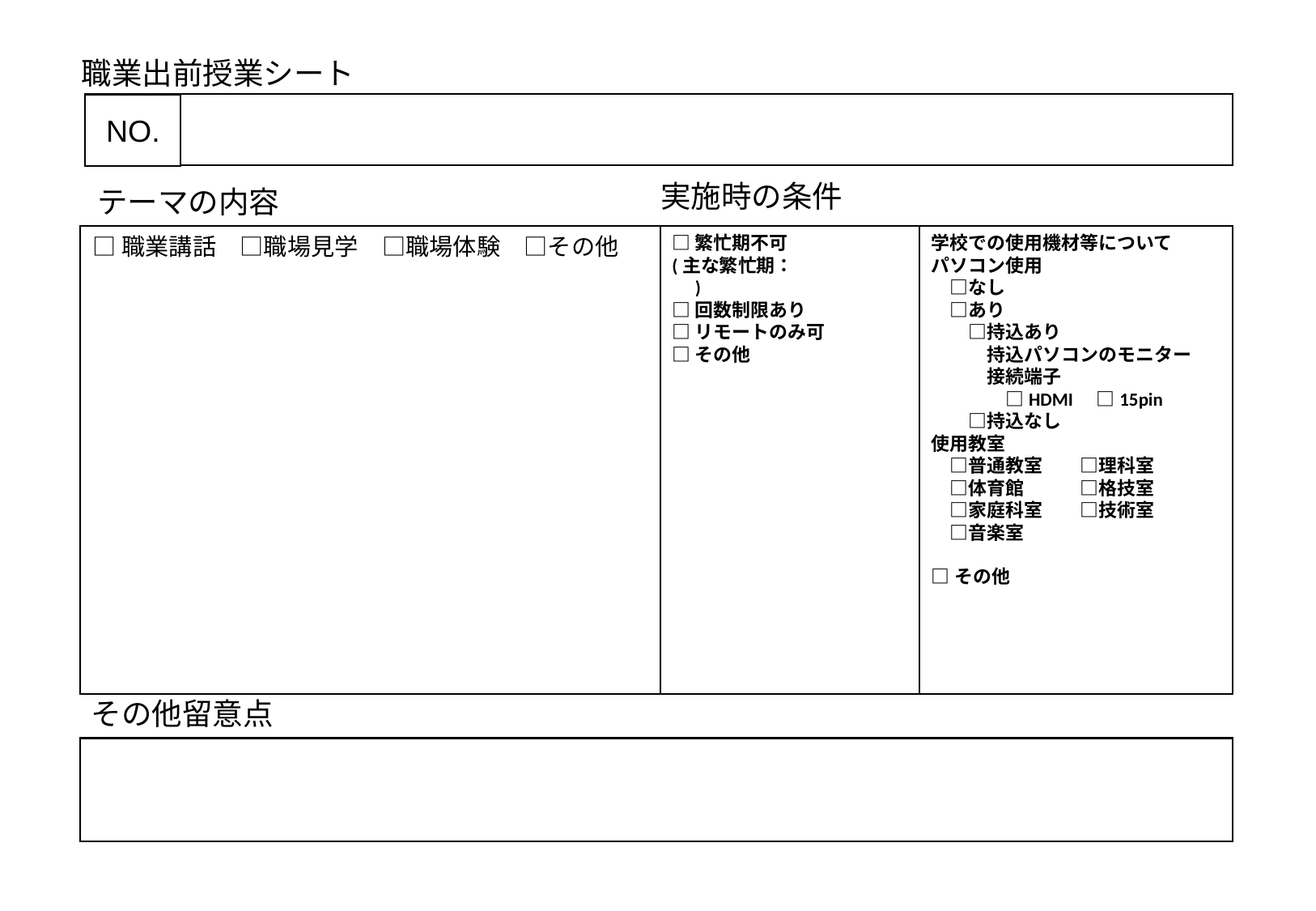

職業出前授業シート

NO.
実施時の条件
テーマの内容
□職業講話　□職場見学　□職場体験　□その他
□繁忙期不可
(主な繁忙期：　　　　　　)
□回数制限あり
□リモートのみ可
□その他

学校での使用機材等について
パソコン使用
　□なし
　□あり
　　□持込あり
　　　持込パソコンのモニター
　　　接続端子
　　　　□HDMI　□15pin
　　□持込なし
使用教室
　□普通教室　　□理科室
　□体育館　　　□格技室
　□家庭科室　　□技術室
　□音楽室

□その他
その他留意点